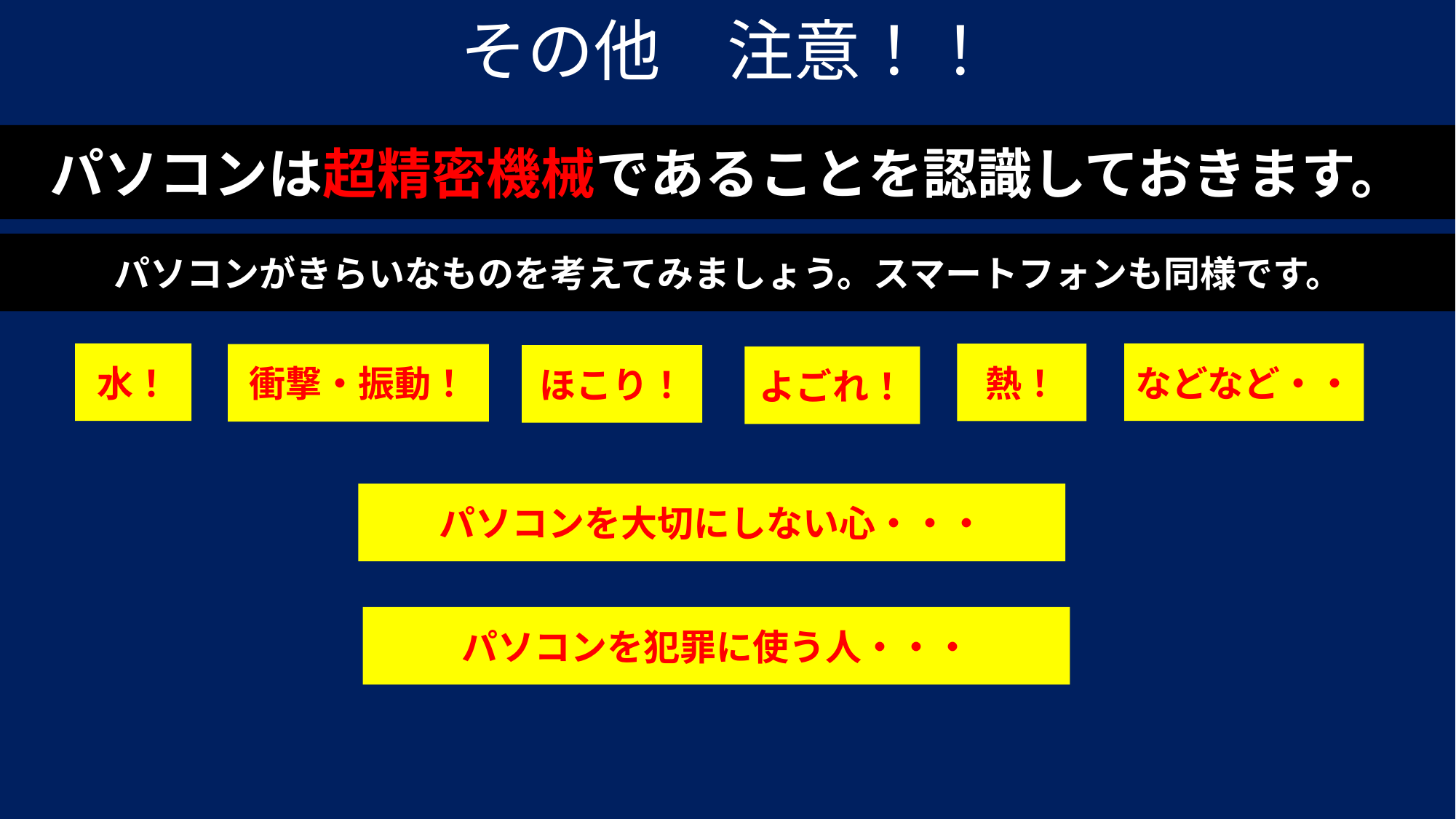

# その他　注意！！
パソコンは超精密機械であることを認識しておきます。
パソコンがきらいなものを考えてみましょう。スマートフォンも同様です。
水！
などなど・・
熱！
衝撃・振動！
ほこり！
よごれ！
パソコンを大切にしない心・・・
パソコンを犯罪に使う人・・・